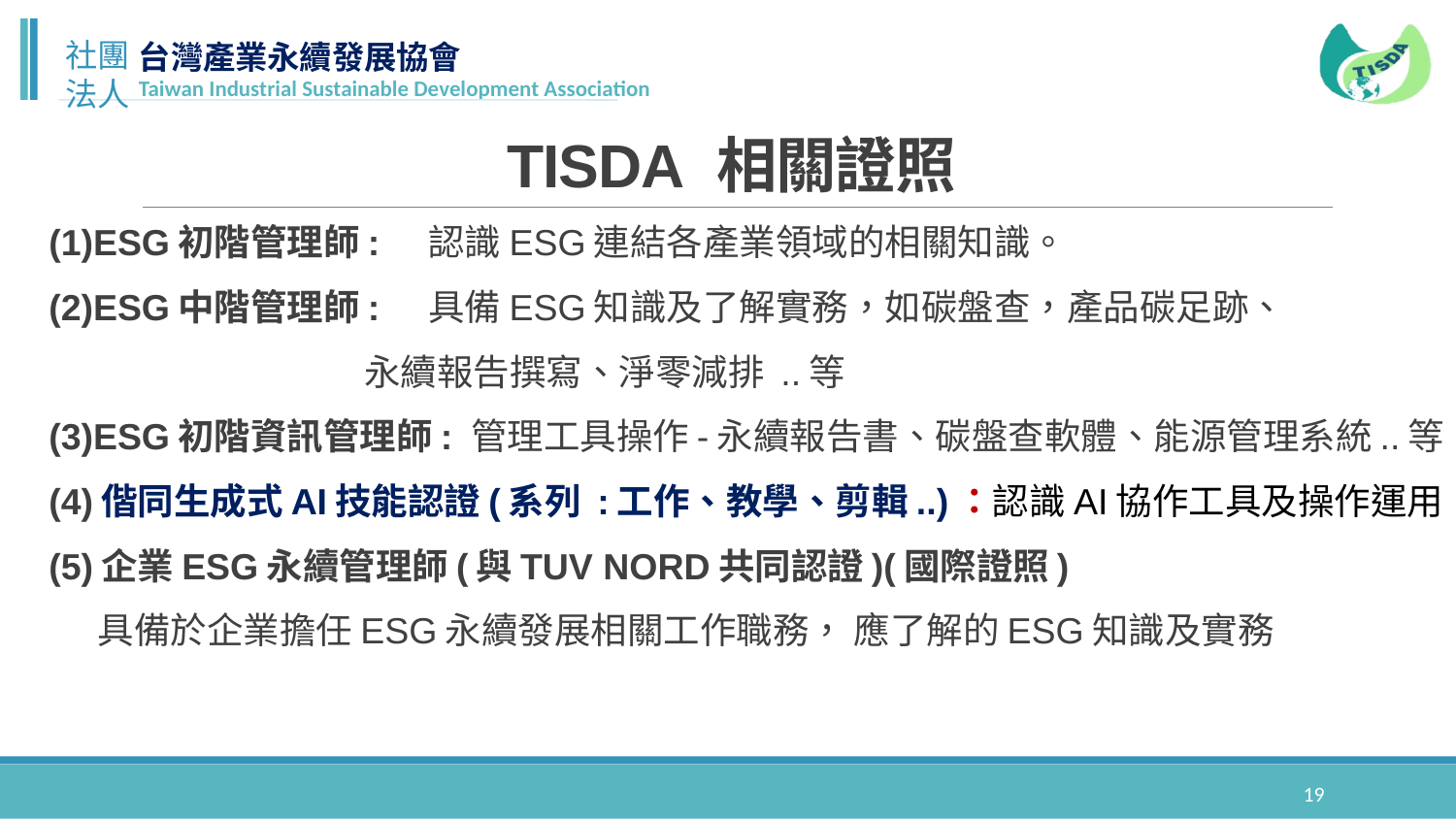

# TISDA 相關證照
(1)ESG初階管理師:    認識ESG連結各產業領域的相關知識。
(2)ESG中階管理師:    具備ESG知識及了解實務，如碳盤查，產品碳足跡、
                                       永續報告撰寫、淨零減排 ..等
(3)ESG初階資訊管理師: 管理工具操作-永續報告書、碳盤查軟體、能源管理系統..等
(4)偕同生成式AI技能認證(系列 :工作、教學、剪輯..)：認識AI協作工具及操作運用
(5)企業ESG永續管理師(與TUV NORD共同認證)(國際證照)
     具備於企業擔任ESG永續發展相關工作職務， 應了解的ESG知識及實務

19